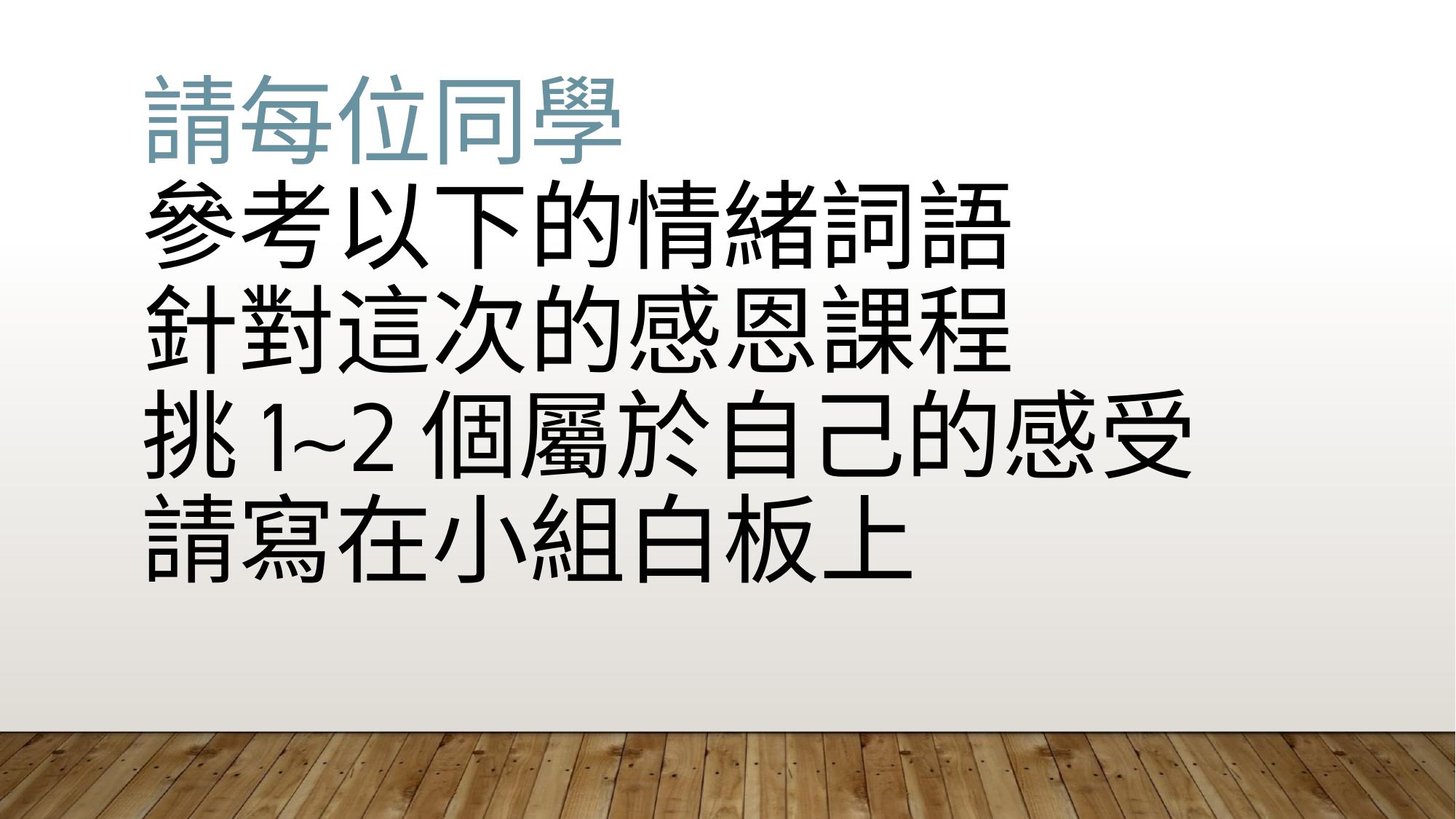

請每位同學
參考以下的情緒詞語
針對這次的感恩課程
挑1~2個屬於自己的感受
請寫在小組白板上